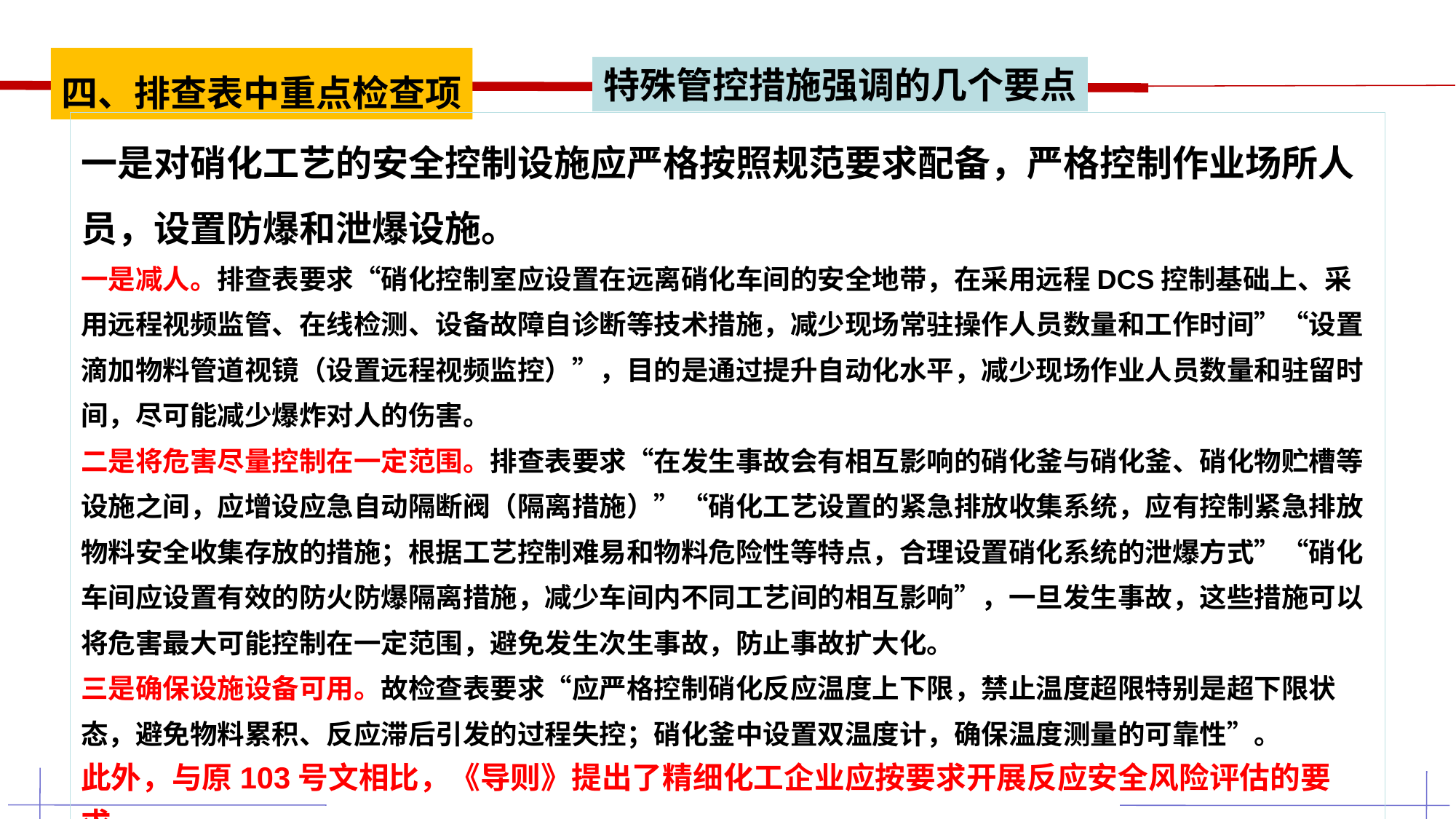

四、排查表中重点检查项
特殊管控措施强调的几个要点
一是对硝化工艺的安全控制设施应严格按照规范要求配备，严格控制作业场所人员，设置防爆和泄爆设施。
一是减人。排查表要求“硝化控制室应设置在远离硝化车间的安全地带，在采用远程DCS控制基础上、采用远程视频监管、在线检测、设备故障自诊断等技术措施，减少现场常驻操作人员数量和工作时间”“设置滴加物料管道视镜（设置远程视频监控）”，目的是通过提升自动化水平，减少现场作业人员数量和驻留时间，尽可能减少爆炸对人的伤害。
二是将危害尽量控制在一定范围。排查表要求“在发生事故会有相互影响的硝化釜与硝化釜、硝化物贮槽等设施之间，应增设应急自动隔断阀（隔离措施）”“硝化工艺设置的紧急排放收集系统，应有控制紧急排放物料安全收集存放的措施；根据工艺控制难易和物料危险性等特点，合理设置硝化系统的泄爆方式”“硝化车间应设置有效的防火防爆隔离措施，减少车间内不同工艺间的相互影响”，一旦发生事故，这些措施可以将危害最大可能控制在一定范围，避免发生次生事故，防止事故扩大化。
三是确保设施设备可用。故检查表要求“应严格控制硝化反应温度上下限，禁止温度超限特别是超下限状态，避免物料累积、反应滞后引发的过程失控；硝化釜中设置双温度计，确保温度测量的可靠性”。
此外，与原103号文相比，《导则》提出了精细化工企业应按要求开展反应安全风险评估的要求。
119